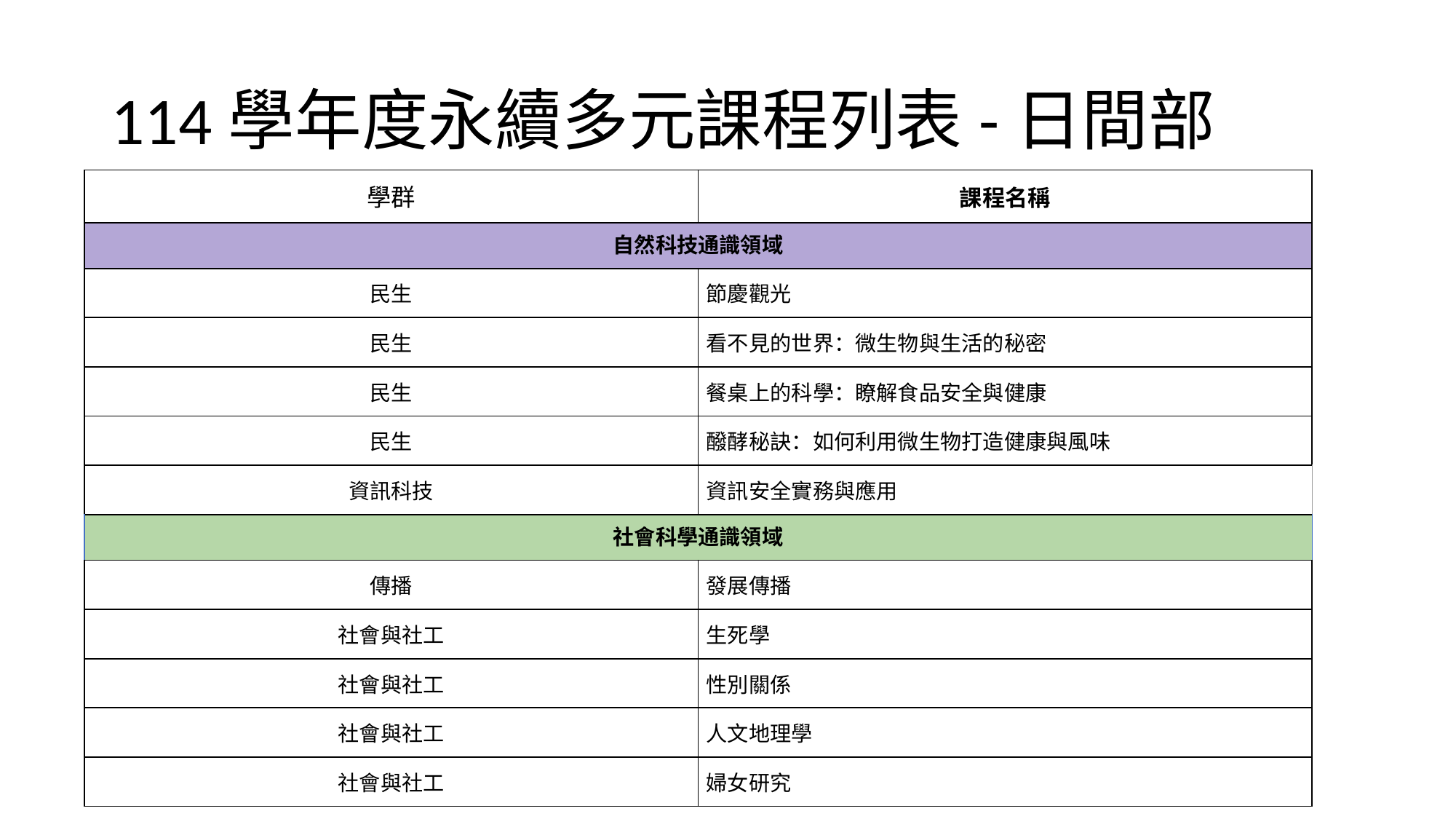

# 114學年度永續多元課程列表-日間部
| 學群 | 課程名稱 |
| --- | --- |
| 自然科技通識領域 |  |
| 民生 | 節慶觀光 |
| 民生 | 看不見的世界：微生物與生活的秘密 |
| 民生 | 餐桌上的科學：瞭解食品安全與健康 |
| 民生 | 醱酵秘訣：如何利用微生物打造健康與風味 |
| 資訊科技 | 資訊安全實務與應用 |
| 社會科學通識領域 |  |
| 傳播 | 發展傳播 |
| 社會與社工 | 生死學 |
| 社會與社工 | 性別關係 |
| 社會與社工 | 人文地理學 |
| 社會與社工 | 婦女研究 |